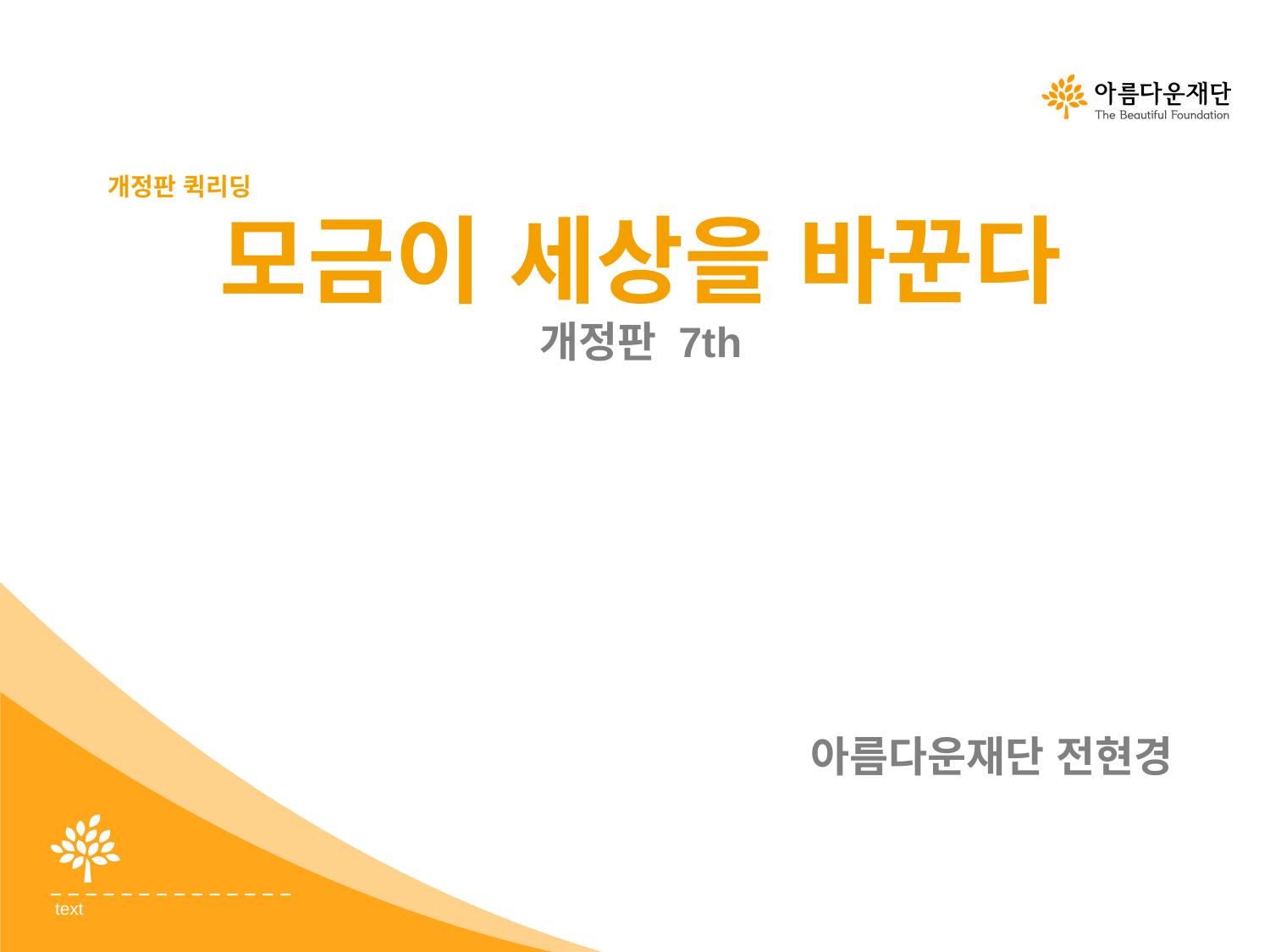

개정판 퀵리딩
모금이 세상을 바꾼다
개정판 7th

아름다운재단 전현경
text